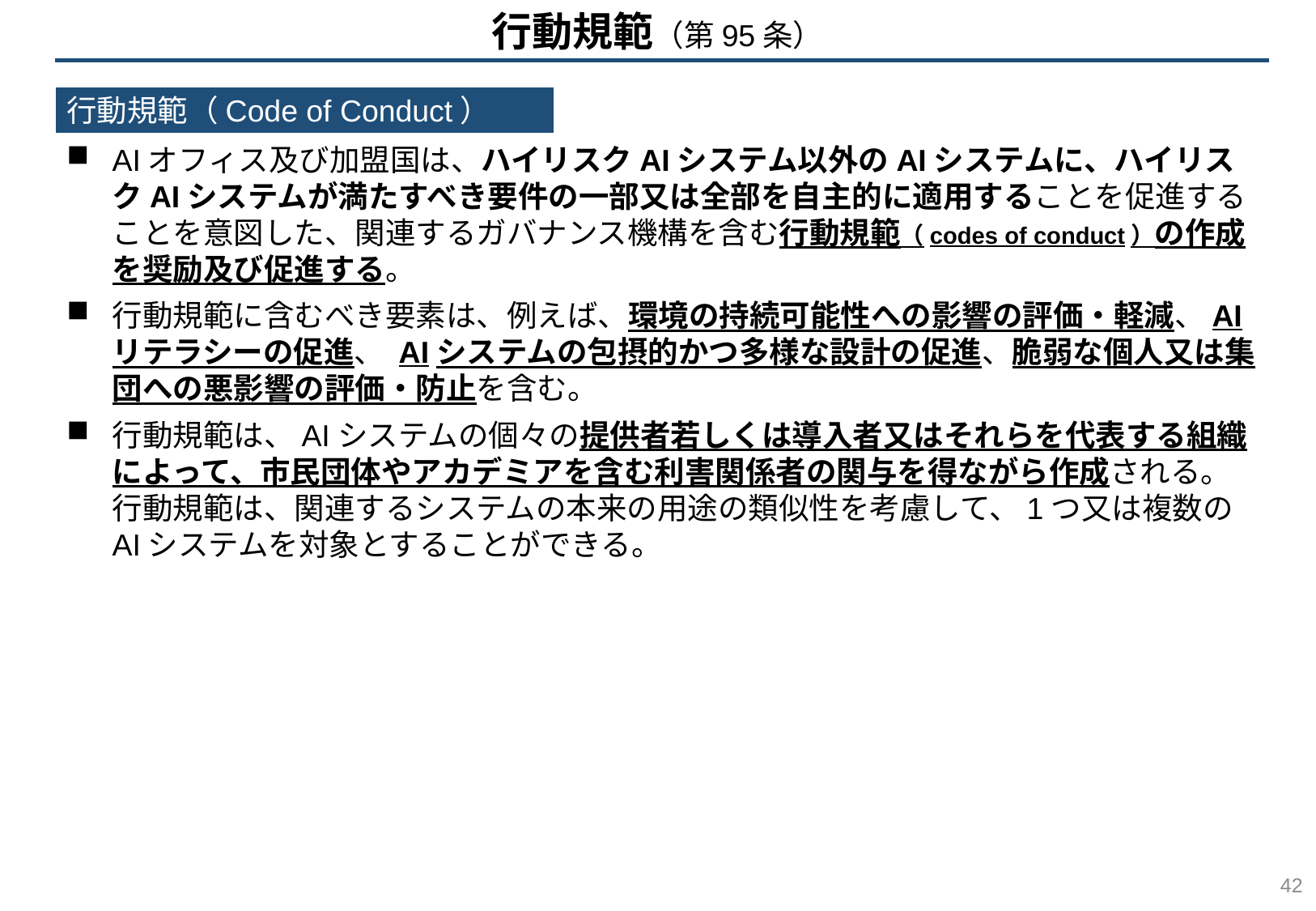

行動規範（第95条）
行動規範（Code of Conduct）
AIオフィス及び加盟国は、ハイリスクAIシステム以外のAIシステムに、ハイリスクAIシステムが満たすべき要件の一部又は全部を自主的に適用することを促進することを意図した、関連するガバナンス機構を含む行動規範（codes of conduct）の作成を奨励及び促進する。
行動規範に含むべき要素は、例えば、環境の持続可能性への影響の評価・軽減、AIリテラシーの促進、 AIシステムの包摂的かつ多様な設計の促進、脆弱な個人又は集団への悪影響の評価・防止を含む。
行動規範は、AIシステムの個々の提供者若しくは導入者又はそれらを代表する組織によって、市民団体やアカデミアを含む利害関係者の関与を得ながら作成される。行動規範は、関連するシステムの本来の用途の類似性を考慮して、1つ又は複数のAIシステムを対象とすることができる。
42